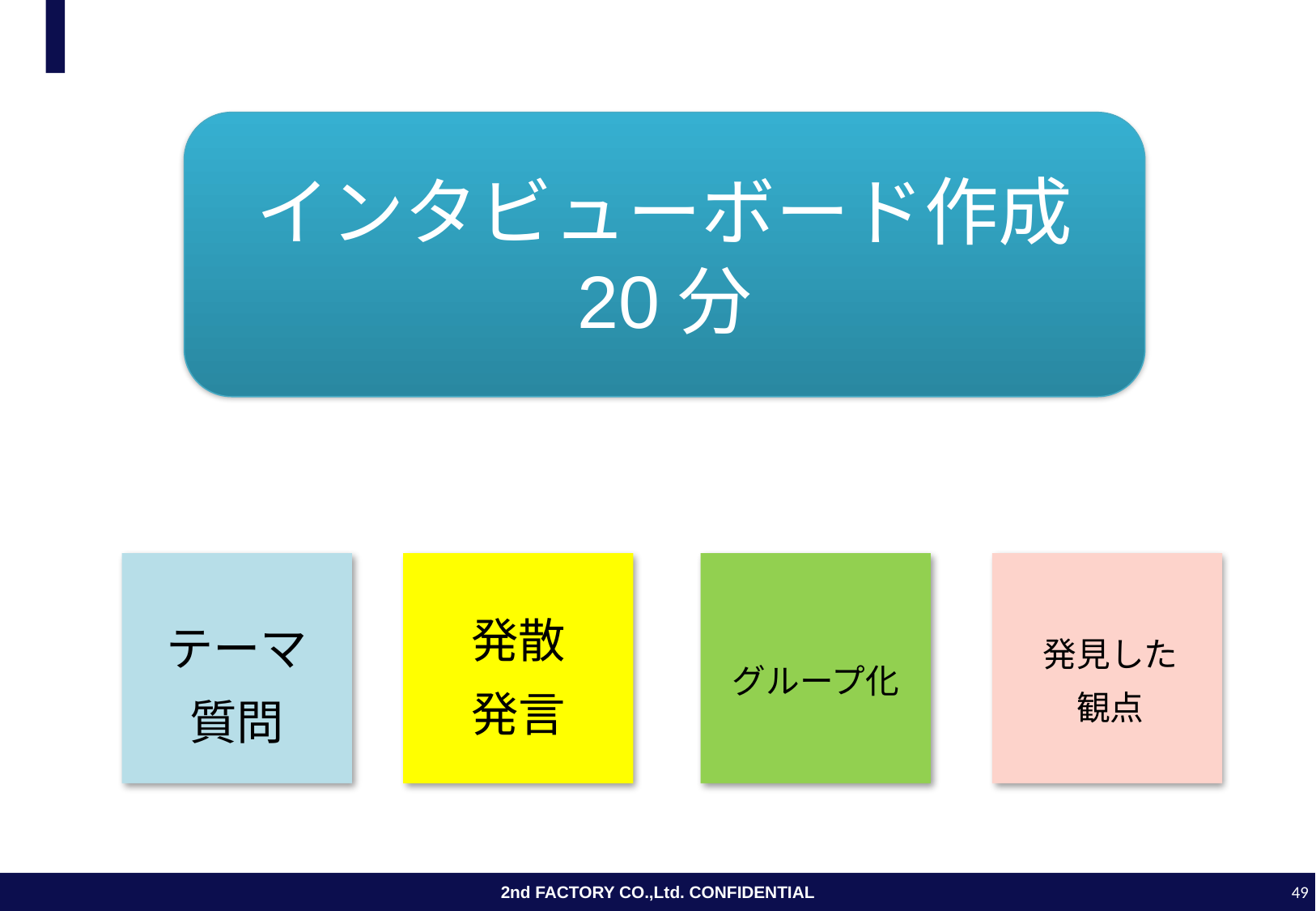

#
インタビューボード作成
20分

発散
発言
テーマ
質問
発見した
観点
グループ化